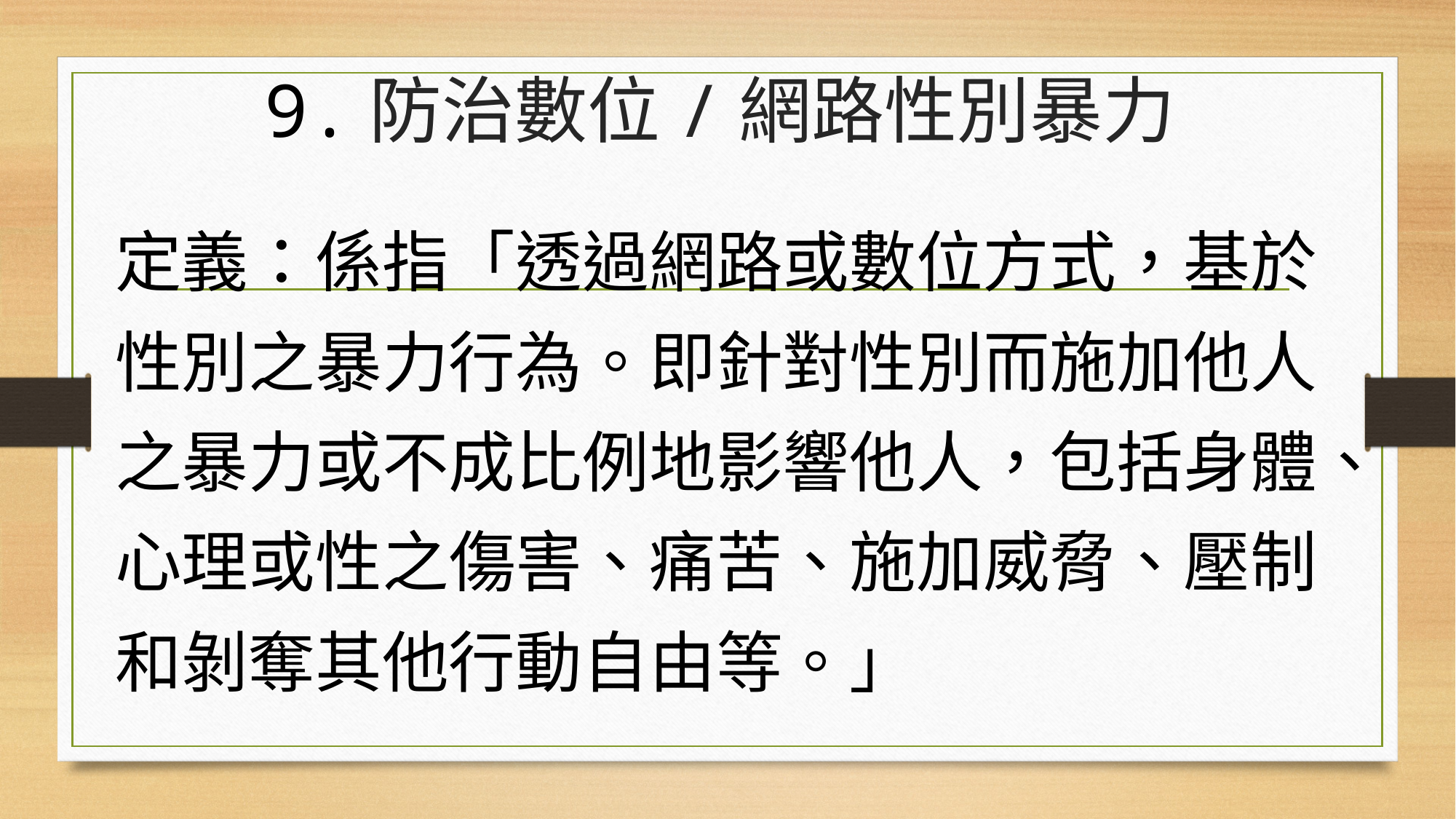

# 9.防治數位/網路性別暴力
定義：係指「透過網路或數位方式，基於 性別之暴力行為。即針對性別而施加他人之暴力或不成比例地影響他人，包括身體、心理或性之傷害、痛苦、施加威脅、壓制和剝奪其他行動自由等。」